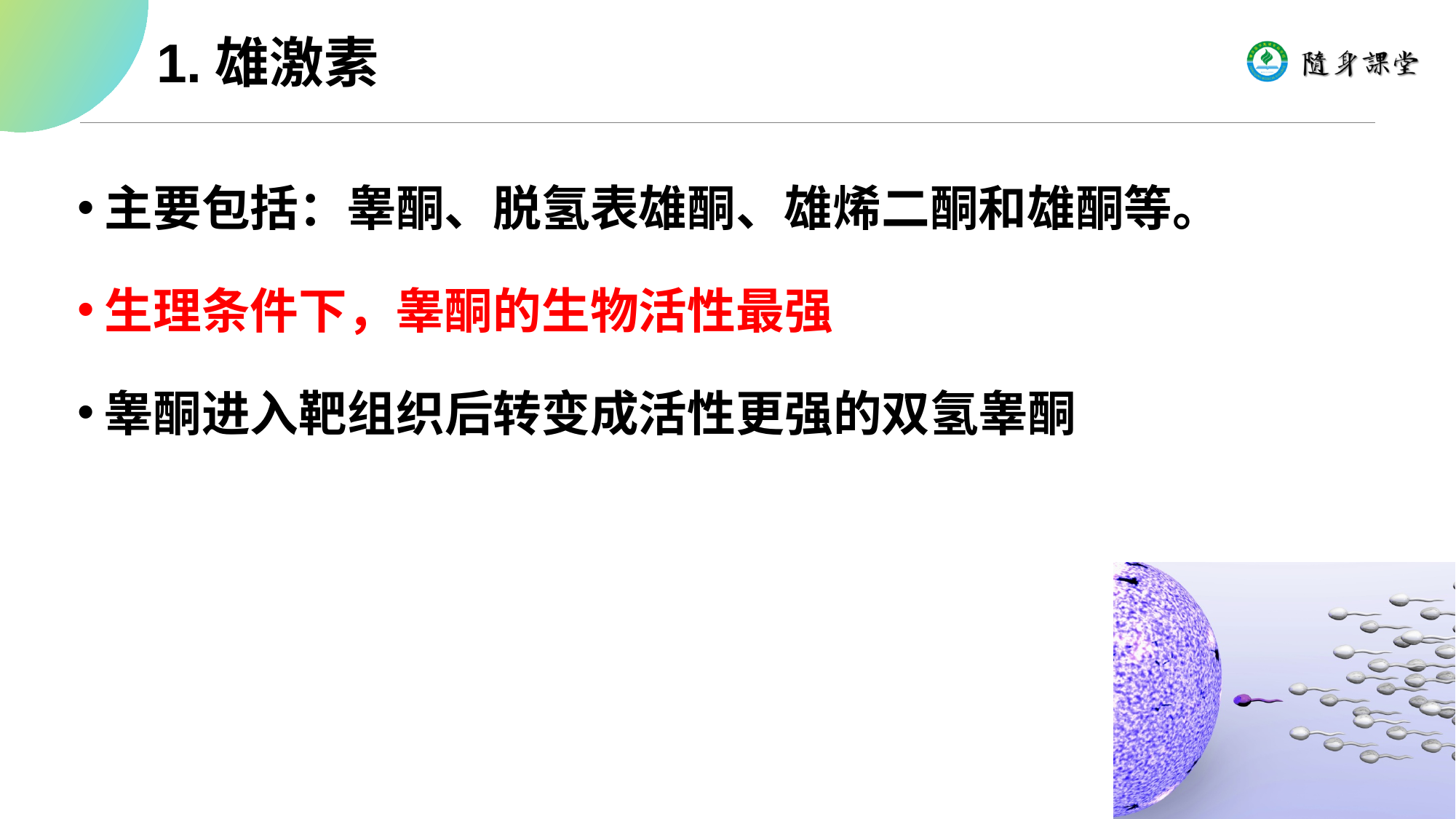

# 1.雄激素
主要包括：睾酮、脱氢表雄酮、雄烯二酮和雄酮等。
生理条件下，睾酮的生物活性最强
睾酮进入靶组织后转变成活性更强的双氢睾酮